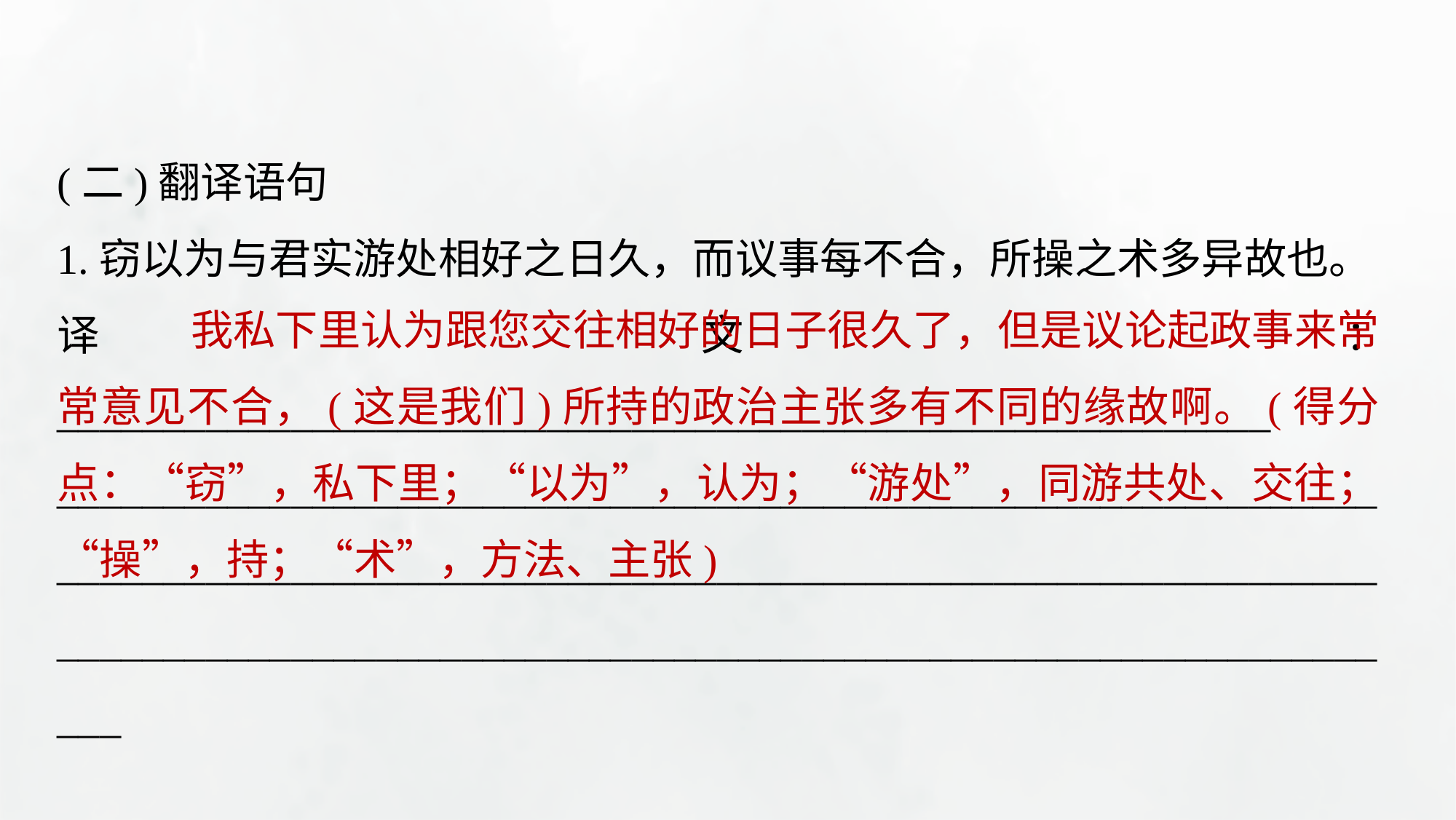

(二)翻译语句
1.窃以为与君实游处相好之日久，而议事每不合，所操之术多异故也。
译文：_________________________________________________________
_____________________________________________________________________________________________________________________________________________________________________________________________
             我私下里认为跟您交往相好的日子很久了，但是议论起政事来常常意见不合，(这是我们)所持的政治主张多有不同的缘故啊。(得分点：“窃”，私下里；“以为”，认为；“游处”，同游共处、交往；“操”，持；“术”，方法、主张)